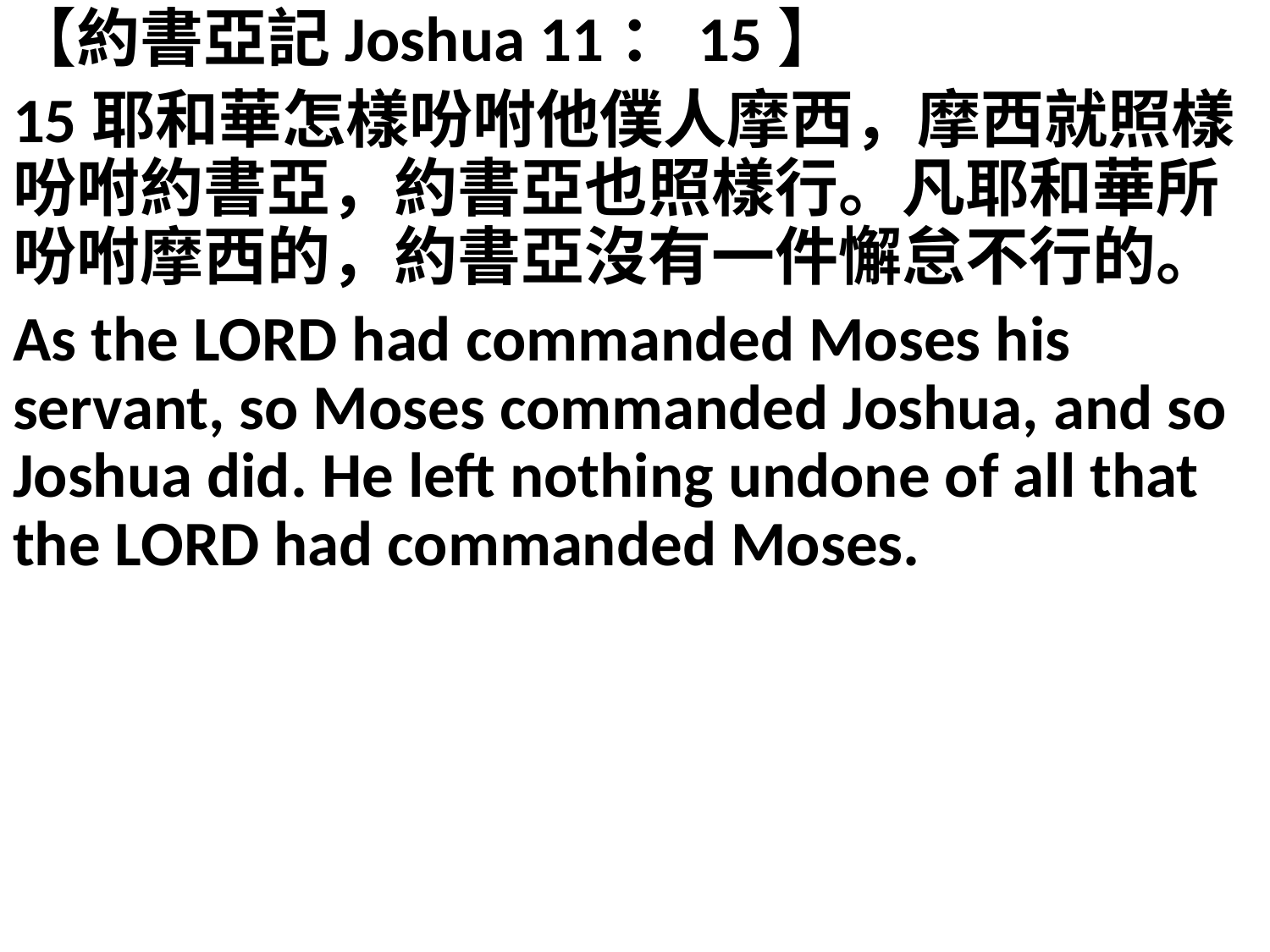

【約書亞記Joshua 11：15】
15耶和華怎樣吩咐他僕人摩西，摩西就照樣吩咐約書亞，約書亞也照樣行。凡耶和華所吩咐摩西的，約書亞沒有一件懈怠不行的。
As the LORD had commanded Moses his servant, so Moses commanded Joshua, and so Joshua did. He left nothing undone of all that the LORD had commanded Moses.